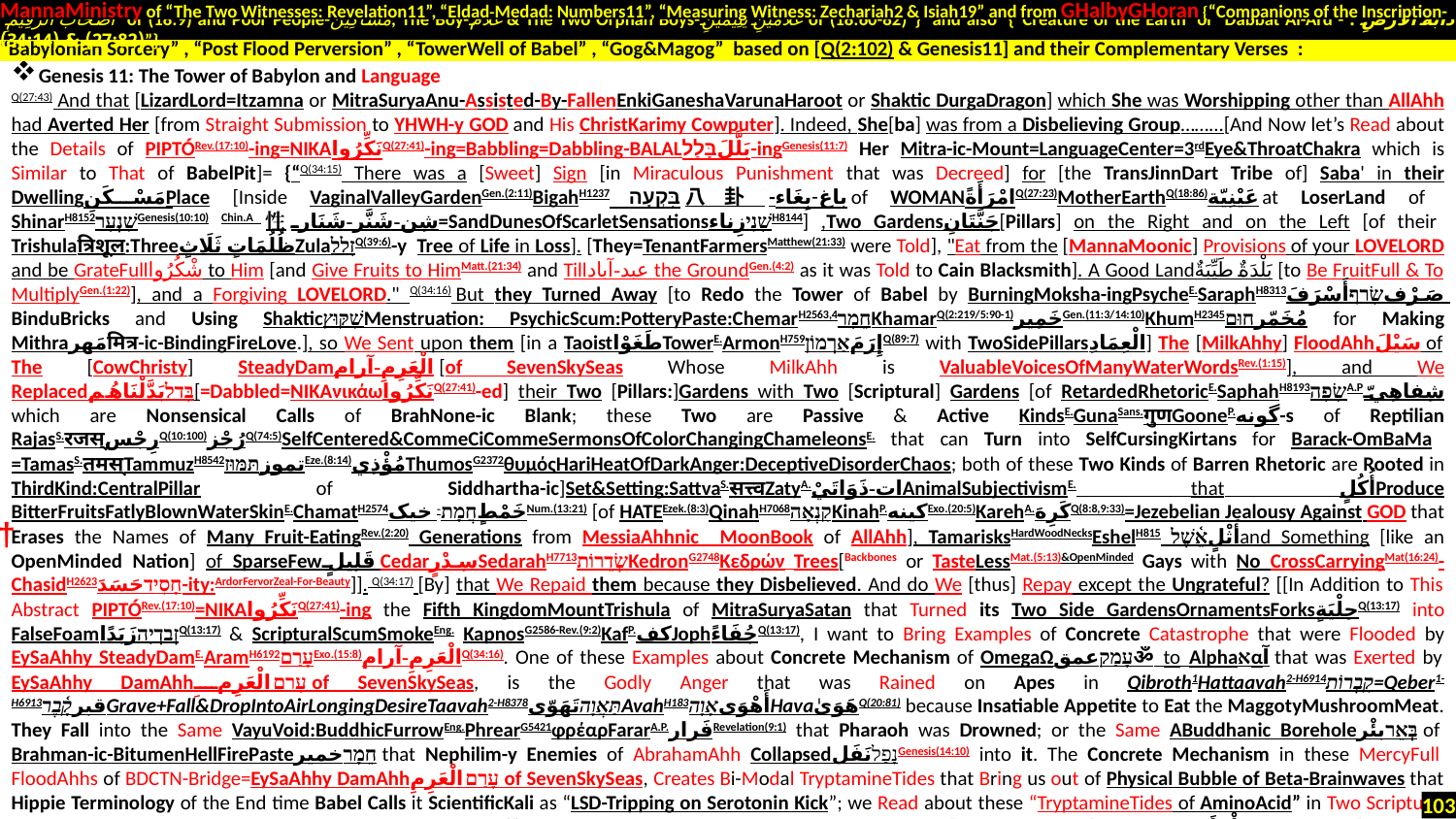

MannaMinistry of “The Two Witnesses: Revelation11”, “Eldad-Medad: Numbers11”, “Measuring Witness: Zechariah2 & Isiah19” and from GHalbyGHoran {“Companions of the Inscription-
 أَصْحَابَ الرَّقِيمِ  of (18:9) and Poor People-مَسَاكِينَ, The Boy-غُلَامُ & The Two Orphan Boys-غُلَامَيْنِ يَتِيمَيْنِ of (18:60-82)”}  and also  {“Creature of the Earth  or  Dabbat Al-Ard - دَابَّةُ الْأَرْضِ : (27:82) & (34:14)”}

Genesis 11: The Tower of Babylon and Language
Q(27:43) And that [LizardLord=Itzamna or MitraSuryaAnu-Assisted-By-FallenEnkiGaneshaVarunaHaroot or Shaktic DurgaDragon] which She was Worshipping other than AllAhh had Averted Her [from Straight Submission to YHWH-y GOD and His ChristKarimy Cowputer]. Indeed, She[ba] was from a Disbelieving Group……...[And Now let’s Read about the Details of PIPTÓRev.(17:10)-ing=NIKAنَكِّرُواQ(27:41)-ing=Babbling=Dabbling-BALALبَلَّلَבָּלַל-ingGenesis(11:7) Her Mitra-ic-Mount=LanguageCenter=3rdEye&ThroatChakra which is Similar to That of BabelPit]= {“Q(34:15) There was a [Sweet] Sign [in Miraculous Punishment that was Decreed] for [the TransJinnDart Tribe of] Saba' in their DwellingمَسْكَنِPlace [Inside VaginalValleyGardenGen.(2:11)BigahH1237בִּקְעָה八卦-باغ-بِغَاء of WOMANامْرَأَةًQ(27:23)MotherEarthQ(18:86)عَيْنِيّة at LoserLand of ShinarH8152שִׁנְעָרGenesis(10:10) Chin.A性شِن-شَنَّر-شَنَار=SandDunesOfScarletSensationsשָׁנִיزِناءH8144] ,Two Gardensجَنَّتَانِ[Pillars] on the Right and on the Left [of their Trishulaत्रिशूल:Threeظُلُمَاتٍ ثَلَاثٍZulaזָלַלQ(39:6)-y  Tree of Life in Loss]. [They=TenantFarmersMatthew(21:33) were Told], "Eat from the [MannaMoonic] Provisions of your LoveLord and be GrateFullشْكُرُوا to Him [and Give Fruits to HimMatt.(21:34) and Tillعبد-آباد the GroundGen.(4:2) as it was Told to Cain Blacksmith]. A Good Landبَلْدَةٌ طَيِّبَةٌ [to Be FruitFull & To MultiplyGen.(1:22)], and a Forgiving LoveLord." Q(34:16) But they Turned Away [to Redo the Tower of Babel by BurningMoksha-ingPsycheE.SaraphH8313صَرْفשָׂרַףأَسْرَفَ BinduBricks and Using ShakticשִׁקּוּץMenstruation: PsychicScum:PotteryPaste:ChemarH2563,4חֵמָרKhamarQ(2:219/5:90-1)خَمِيرGen.(11:3/14:10)KhumH2345مُخَمّرחוּם for Making Mithraمَهرमित्र-ic-BindingFireLove.], so We Sent upon them [in a TaoistطَغَوْاTowerE.ArmonH759إِرَمَאַרְמוֹןQ(89:7) with TwoSidePillarsالْعِمَادِ] The [MilkAhhy] FloodAhhسَيْلَ of The [CowChristy] SteadyDamالْعَرِمِ-آرام [of SevenSkySeas Whose MilkAhh is ValuableVoicesOfManyWaterWordsRev.(1:15)], and We Replacedבָּדַלبَدَّلْنَاهُم[=Dabbled=NIKAνικάωنَكِّرُواQ(27:41)-ed] their Two [Pillars:]Gardens with Two [Scriptural] Gardens [of RetardedRhetoricE.SaphahH8193שָׂפָהA.Pشِفاهِيّ which are Nonsensical Calls of BrahNone-ic Blank; these Two are Passive & Active KindsE.GunaSans.गुणGooneP.گونه-s of Reptilian RajasS.रजस्رِجْسQ(10:100)رُجْزQ(74:5)SelfCentered&CommeCiCommeSermonsOfColorChangingChameleonsE. that can Turn into SelfCursingKirtans for Barack-OmBaMa =TamasS.तमस्TammuzH8542تموزתַּמּוּזEze.(8:14)مُؤْذِيThumosG2372θυμόςHariHeatOfDarkAnger:DeceptiveDisorderChaos; both of these Two Kinds of Barren Rhetoric are Rooted in ThirdKind:CentralPillar of Siddhartha-ic]Set&Setting:SattvaS.सत्त्वZatyA.ات-ذَوَاتَيْAnimalSubjectivismE. that أُكُلٍProduce BitterFruitsFatlyBlownWaterSkinE.ChamatH2574خَمْطٍחֲמָת- خیکNum.(13:21) [of HATEEzek.(8:3)QinahH7068קִנְאָהKinahP.كينهExo.(20:5)KarehA.كَرِهَQ(8:8,9:33)=Jezebelian Jealousy Against GOD that Erases the Names of Many Fruit-EatingRev.(2:20) Generations from MessiaAhhnic  MoonBook of AllAhh], TamarisksHardWoodNecksEshelH815 أَثْلٍאֵ֫שֶׁלand Something [like an OpenMinded Nation] of SparseFewقَلِيلٍ CedarسِدْرٍSedarahH7713שְׂדֵרוֹתKedronG2748Κεδρών Trees[Backbones or TasteLessMat.(5:13)&OpenMinded Gays with No CrossCarryingMat(16:24)-ChasidH2623חָסִידحَسَدَ-ity:ArdorFervorZeal-For-Beauty]]. Q(34:17) [By] that We Repaid them because they Disbelieved. And do We [thus] Repay except the Ungrateful? [[In Addition to This Abstract PIPTÓRev.(17:10)=NIKAنَكِّرُواQ(27:41)-ing the Fifth KingdomMountTrishula of MitraSuryaSatan that Turned its Two Side GardensOrnamentsForksحِلْيَةٍQ(13:17) into FalseFoamזְבַדְיָהزَبَدًاQ(13:17) & ScripturalScumSmokeEng. KapnosG2586-Rev.(9:2)KafP.کفJophجُفَاءًQ(13:17), I want to Bring Examples of Concrete Catastrophe that were Flooded by EySaAhhy SteadyDamE.AramH6192עָרַםExo.(15:8)الْعَرِمِ-آرامQ(34:16). One of these Examples about Concrete Mechanism of OmegaΩעָמַקعمقॐ  to  Alphaאαآ that was Exerted by EySaAhhy DamAhhעָרַםالْعَرِمِ of SevenSkySeas, is the Godly Anger that was Rained on Apes in Qibroth1Hattaavah2-H6914קִבְרוֹת=Qeber1-H6913قبرקָ֫בֶרGrave+Fall&DropIntoAirLongingDesireTaavah2-H8378תַּאֲוָהتَهَوّىAvahH183أَهْوَىאָוָהHavaهَوَىٰQ(20:81) because Insatiable Appetite to Eat the MaggotyMushroomMeat. They Fall into the Same VayuVoid:BuddhicFurrowEng.PhrearG5421φρέαρFararA.P.فَرارRevelation(9:1) that Pharaoh was Drowned; or the Same ABuddhanic Boreholeבְּאֵרبئْر of Brahman-ic-BitumenHellFirePasteחֵמָרخمیر that Nephilim-y Enemies of AbrahamAhh CollapsedנָפַלنَفَلGenesis(14:10) into it. The Concrete Mechanism in these MercyFull FloodAhhs of BDCTN-Bridge=EySaAhhy DamAhhעָרַםالْعَرِمِ of SevenSkySeas, Creates Bi-Modal TryptamineTides that Bring us out of Physical Bubble of Beta-Brainwaves that Hippie Terminology of the End time Babel Calls it ScientificKali as “LSD-Tripping on Serotonin Kick”; we Read about these “TryptamineTides of AminoAcid” in Two Scriptural Examples from Logos-y Language of LoveLambLamp that = {“Q(22:1) O mankind, FEAR your LoveLord. Indeed, the [Deep to Surface] Earthquakeزَلْزَلَةَ of The Hour[=EySaAhh MessiaAhh] is a Terrible Thing [When/Where CowChrist Kicks the GalileeGarden-y GroundWater and
“Babylonian Sorcery” , “Post Flood Perversion” , “TowerWell of Babel” , “Gog&Magog”  based on [Q(2:102) & Genesis11] and their Complementary Verses  :
†
103